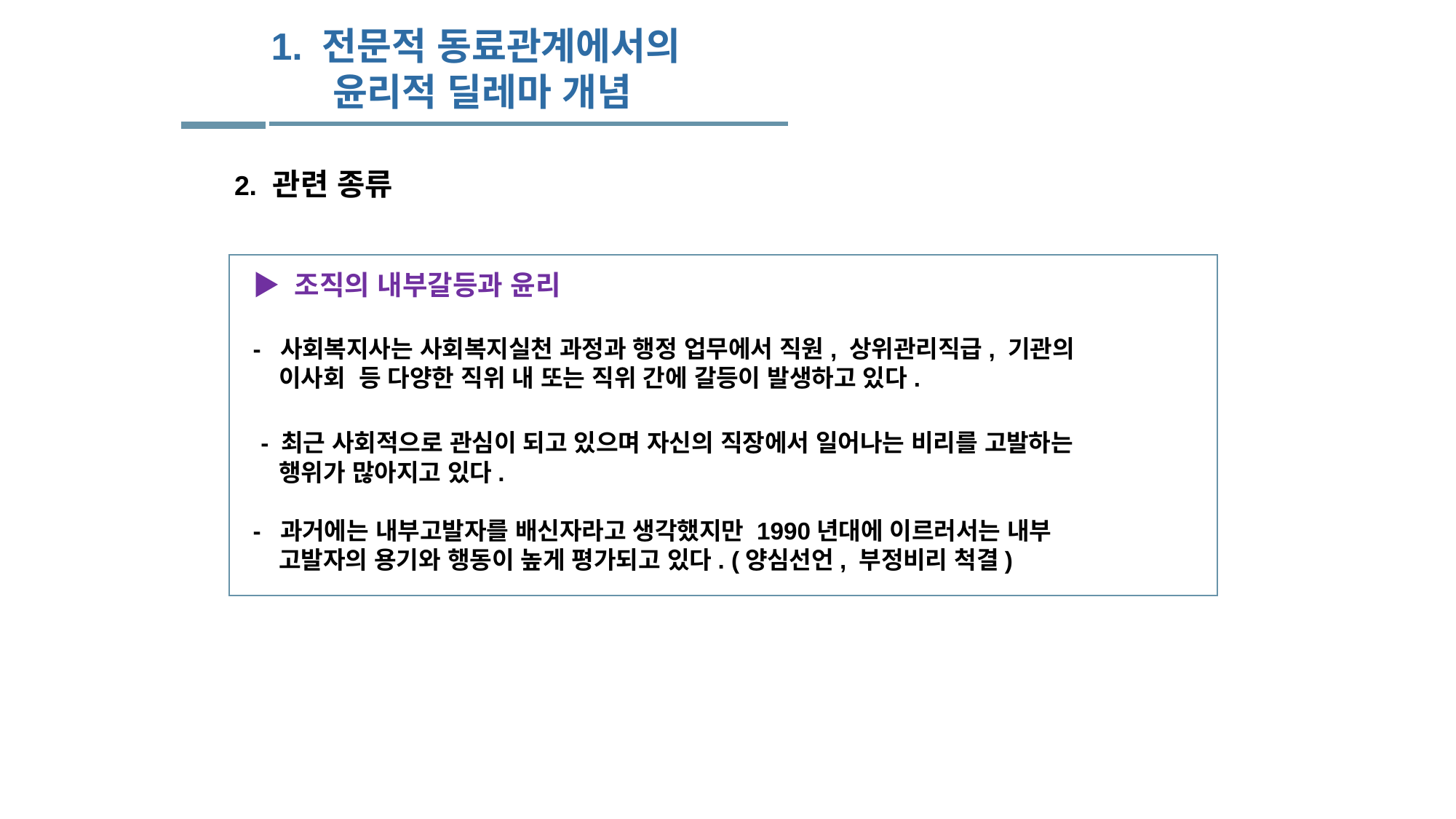

1. 전문적 동료관계에서의
          윤리적 딜레마 개념

2. 관련 종류

▶ 조직의 내부갈등과 윤리

-  사회복지사는 사회복지실천 과정과 행정 업무에서 직원, 상위관리직급, 기관의
   이사회  등 다양한 직위 내 또는 직위 간에 갈등이 발생하고 있다.

 - 최근 사회적으로 관심이 되고 있으며 자신의 직장에서 일어나는 비리를 고발하는
   행위가 많아지고 있다.

-  과거에는 내부고발자를 배신자라고 생각했지만 1990년대에 이르러서는 내부
   고발자의 용기와 행동이 높게 평가되고 있다. (양심선언, 부정비리 척결)